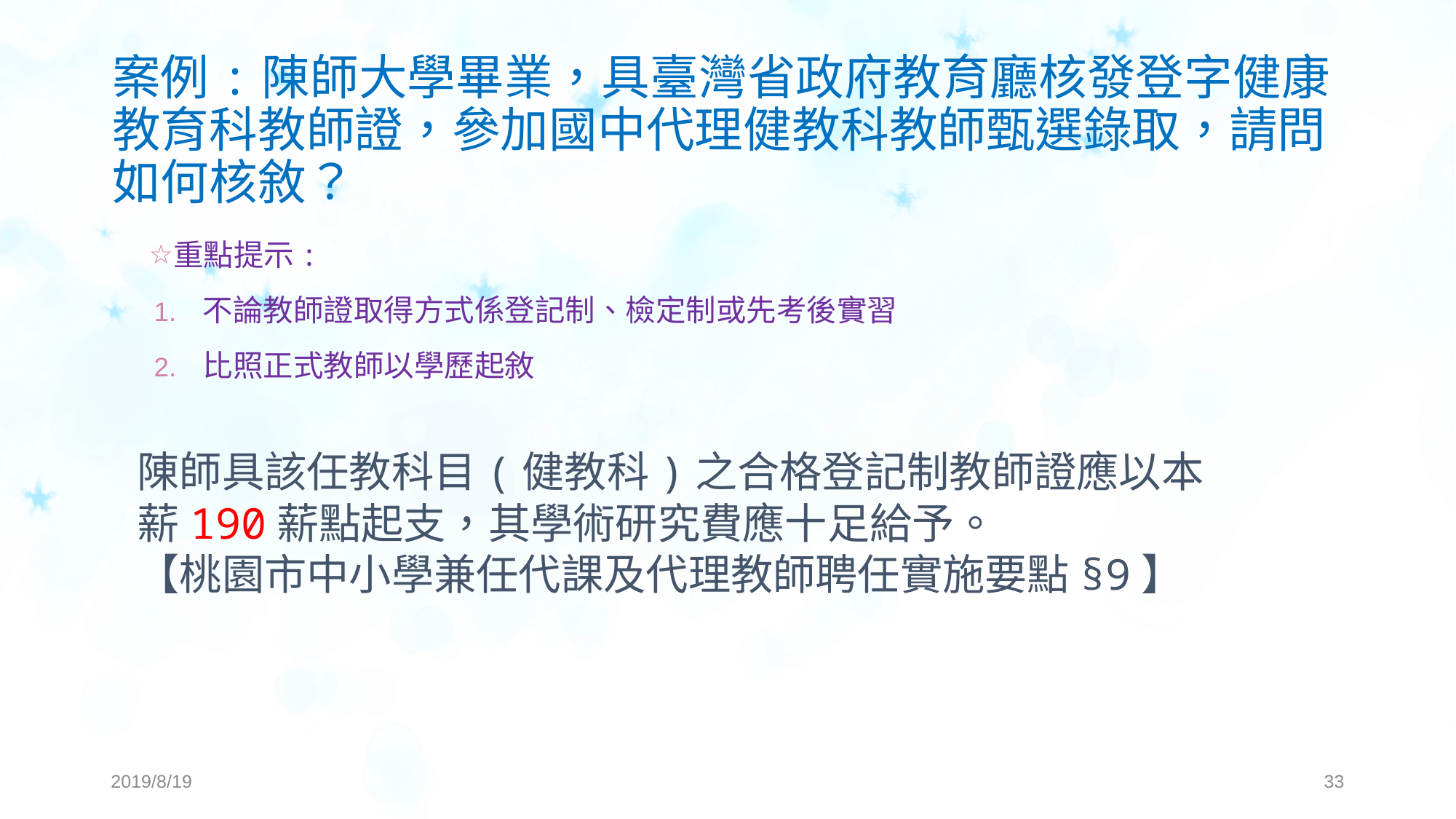

# 案例:陳師大學畢業，具臺灣省政府教育廳核發登字健康教育科教師證，參加國中代理健教科教師甄選錄取，請問如何核敘？
重點提示:
不論教師證取得方式係登記制、檢定制或先考後實習
比照正式教師以學歷起敘

陳師具該任教科目(健教科)之合格登記制教師證應以本薪190薪點起支，其學術研究費應十足給予。
【桃園市中小學兼任代課及代理教師聘任實施要點§9】
2019/8/19
33